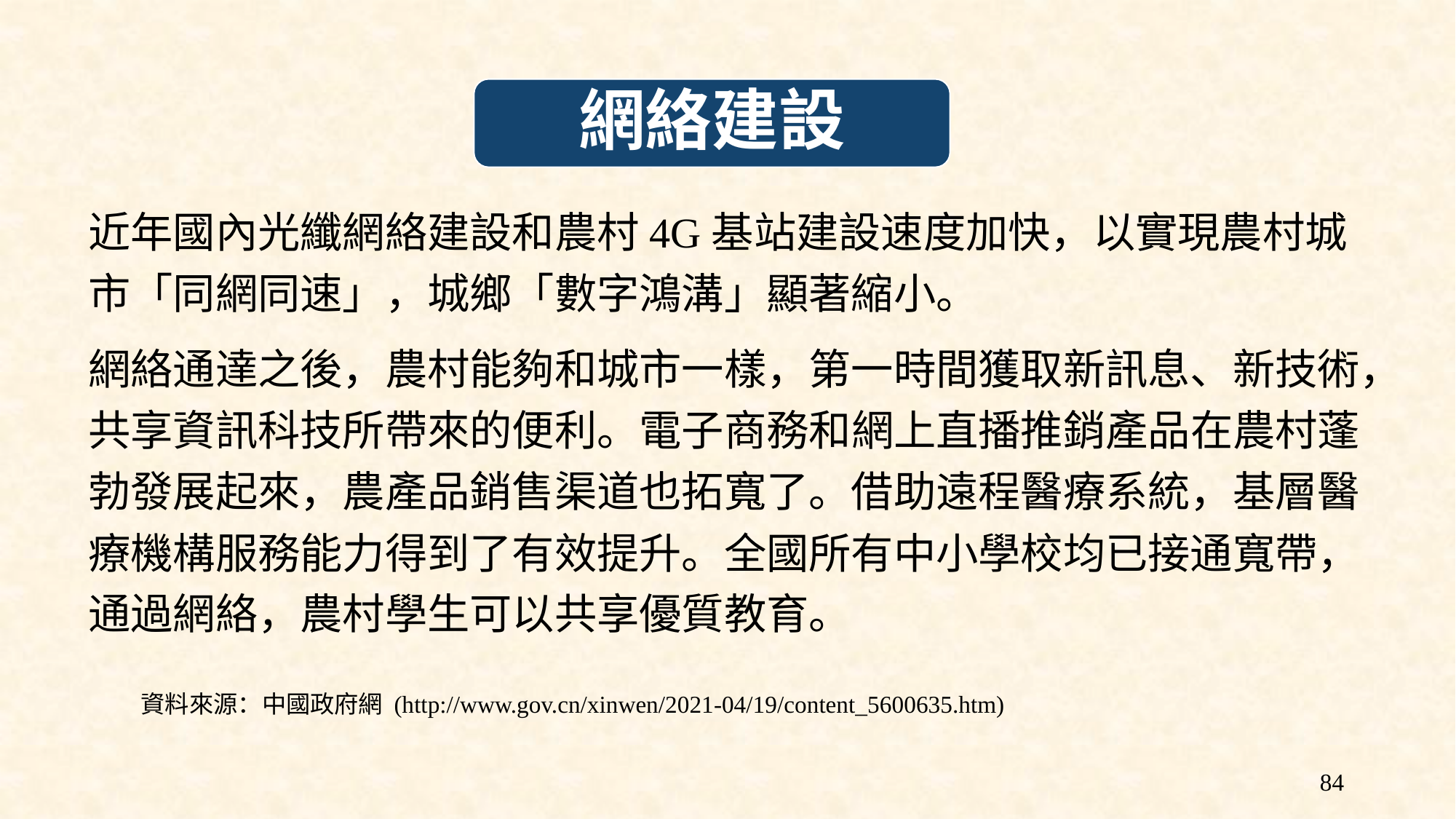

網絡建設
近年國內光纖網絡建設和農村4G基站建設速度加快，以實現農村城市「同網同速」，城鄉「數字鴻溝」顯著縮小。
網絡通達之後，農村能夠和城市一樣，第一時間獲取新訊息、新技術，共享資訊科技所帶來的便利。電子商務和網上直播推銷產品在農村蓬勃發展起來，農產品銷售渠道也拓寬了。借助遠程醫療系統，基層醫療機構服務能力得到了有效提升。全國所有中小學校均已接通寬帶，通過網絡，農村學生可以共享優質教育。

資料來源：中國政府網 (http://www.gov.cn/xinwen/2021-04/19/content_5600635.htm)
84